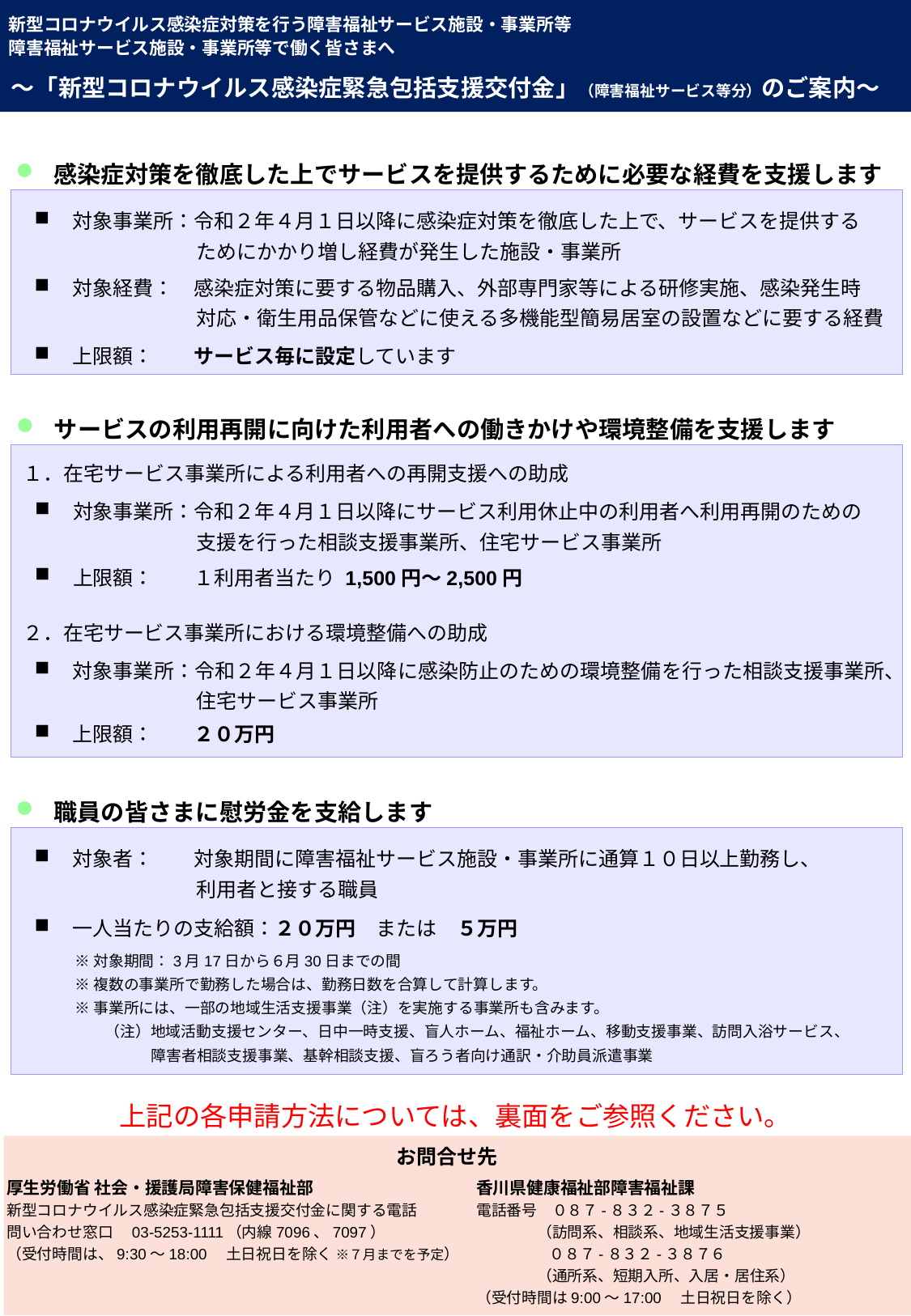

新型コロナウイルス感染症対策を行う障害福祉サービス施設・事業所等
障害福祉サービス施設・事業所等で働く皆さまへ
～「新型コロナウイルス感染症緊急包括支援交付金」（障害福祉サービス等分）のご案内～
感染症対策を徹底した上でサービスを提供するために必要な経費を支援します

対象事業所：令和２年４月１日以降に感染症対策を徹底した上で、サービスを提供する
　　　　　　　　ためにかかり増し経費が発生した施設・事業所
対象経費：　感染症対策に要する物品購入、外部専門家等による研修実施、感染発生時
　　　　　　　　対応・衛生用品保管などに使える多機能型簡易居室の設置などに要する経費
上限額：　　サービス毎に設定しています
サービスの利用再開に向けた利用者への働きかけや環境整備を支援します

１．在宅サービス事業所による利用者への再開支援への助成
対象事業所：令和２年４月１日以降にサービス利用休止中の利用者へ利用再開のための
　　　　　　　　支援を行った相談支援事業所、住宅サービス事業所
上限額：　　１利用者当たり 1,500円～2,500円
２．在宅サービス事業所における環境整備への助成
対象事業所：令和２年４月１日以降に感染防止のための環境整備を行った相談支援事業所、
　　　　　　　　住宅サービス事業所
上限額：　　２０万円
職員の皆さまに慰労金を支給します

対象者：　　対象期間に障害福祉サービス施設・事業所に通算１０日以上勤務し、
　　　　　　　　利用者と接する職員
一人当たりの支給額：２０万円　または　５万円
※対象期間：3月17日から６月30日までの間
※複数の事業所で勤務した場合は、勤務日数を合算して計算します。
※事業所には、一部の地域生活支援事業（注）を実施する事業所も含みます。
　　（注）地域活動支援センター、日中一時支援、盲人ホーム、福祉ホーム、移動支援事業、訪問入浴サービス、
障害者相談支援事業、基幹相談支援、盲ろう者向け通訳・介助員派遣事業
上記の各申請方法については、裏面をご参照ください。

お問合せ先
香川県健康福祉部障害福祉課
電話番号　０８７-８３２-３８７５
　　　　（訪問系、相談系、地域生活支援事業）
　　　　　　 ０８７-８３２-３８７６
　　　　（通所系、短期入所、入居・居住系）
（受付時間は9:00～17:00　土日祝日を除く）
厚生労働省 社会・援護局障害保健福祉部
新型コロナウイルス感染症緊急包括支援交付金に関する電話
問い合わせ窓口　03-5253-1111（内線7096、7097）
（受付時間は、9:30～18:00　土日祝日を除く ※７月までを予定）